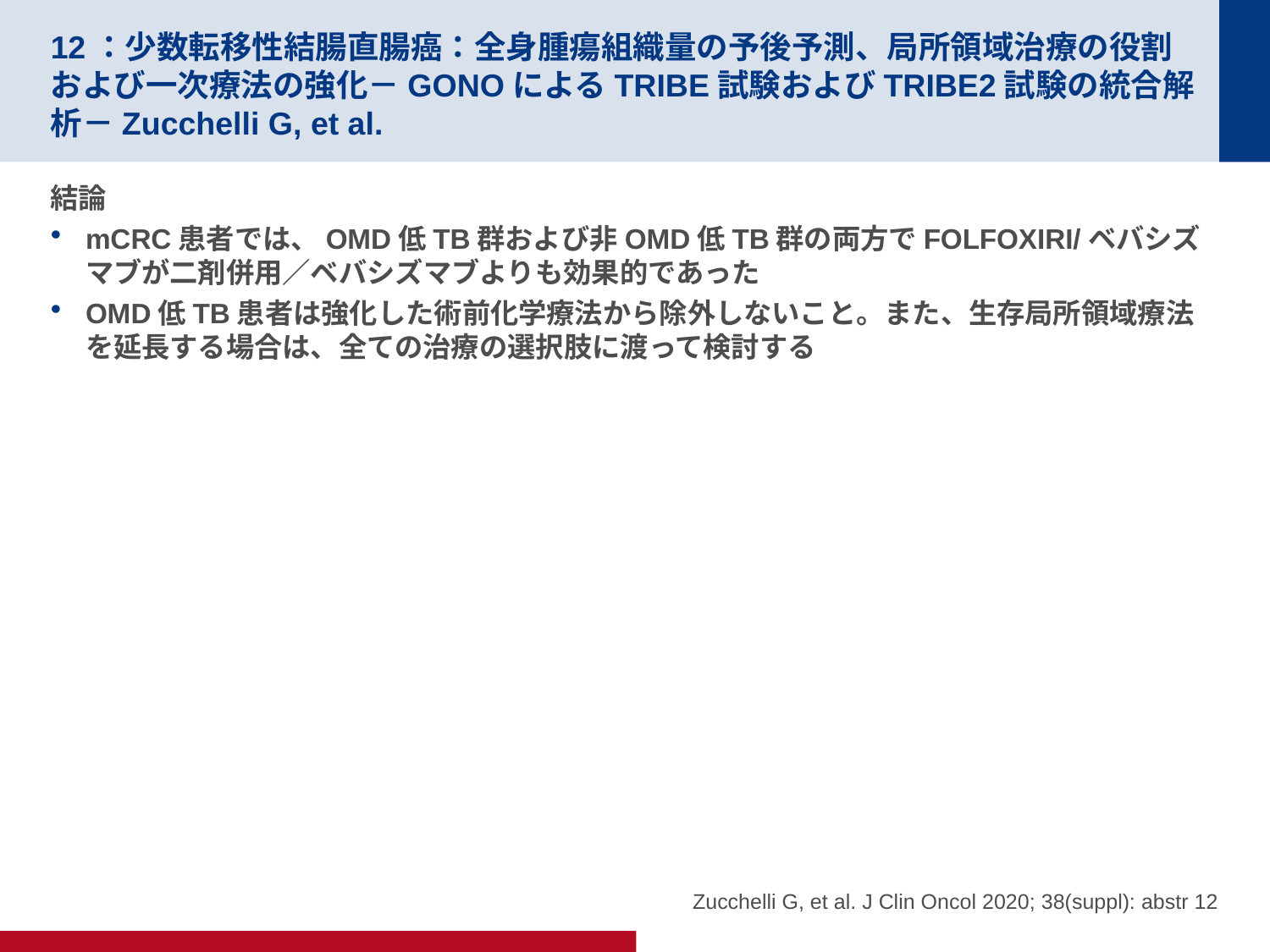

# 12：少数転移性結腸直腸癌：全身腫瘍組織量の予後予測、局所領域治療の役割および一次療法の強化－GONOによるTRIBE試験およびTRIBE2試験の統合解析－Zucchelli G, et al.
結論
mCRC患者では、OMD低TB群および非OMD低TB群の両方でFOLFOXIRI/ベバシズマブが二剤併用／ベバシズマブよりも効果的であった
OMD低TB患者は強化した術前化学療法から除外しないこと。また、生存局所領域療法を延長する場合は、全ての治療の選択肢に渡って検討する
Zucchelli G, et al. J Clin Oncol 2020; 38(suppl): abstr 12